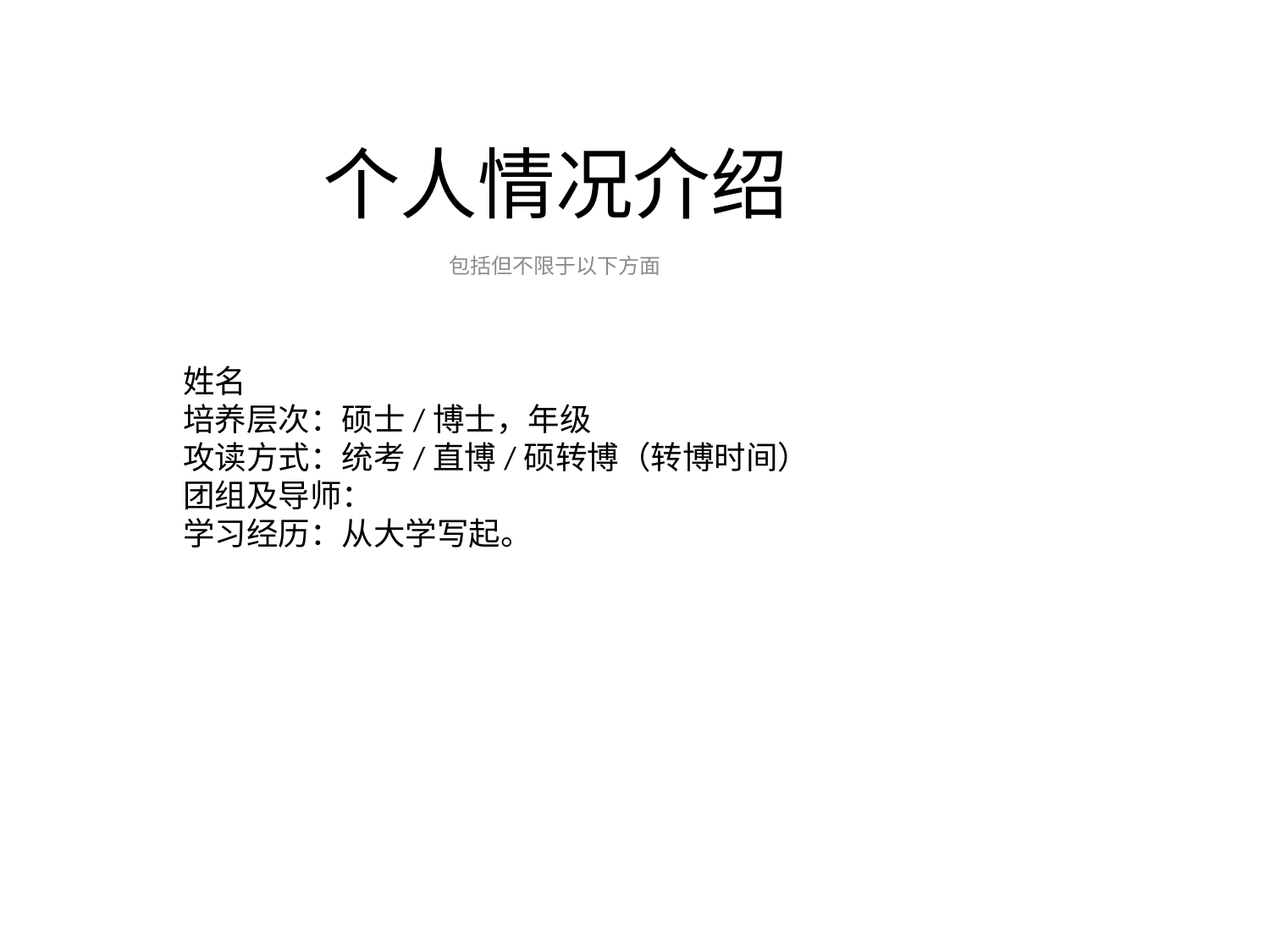

个人情况介绍
包括但不限于以下方面
姓名
培养层次：硕士/博士，年级
攻读方式：统考/直博/硕转博（转博时间）
团组及导师：
学习经历：从大学写起。